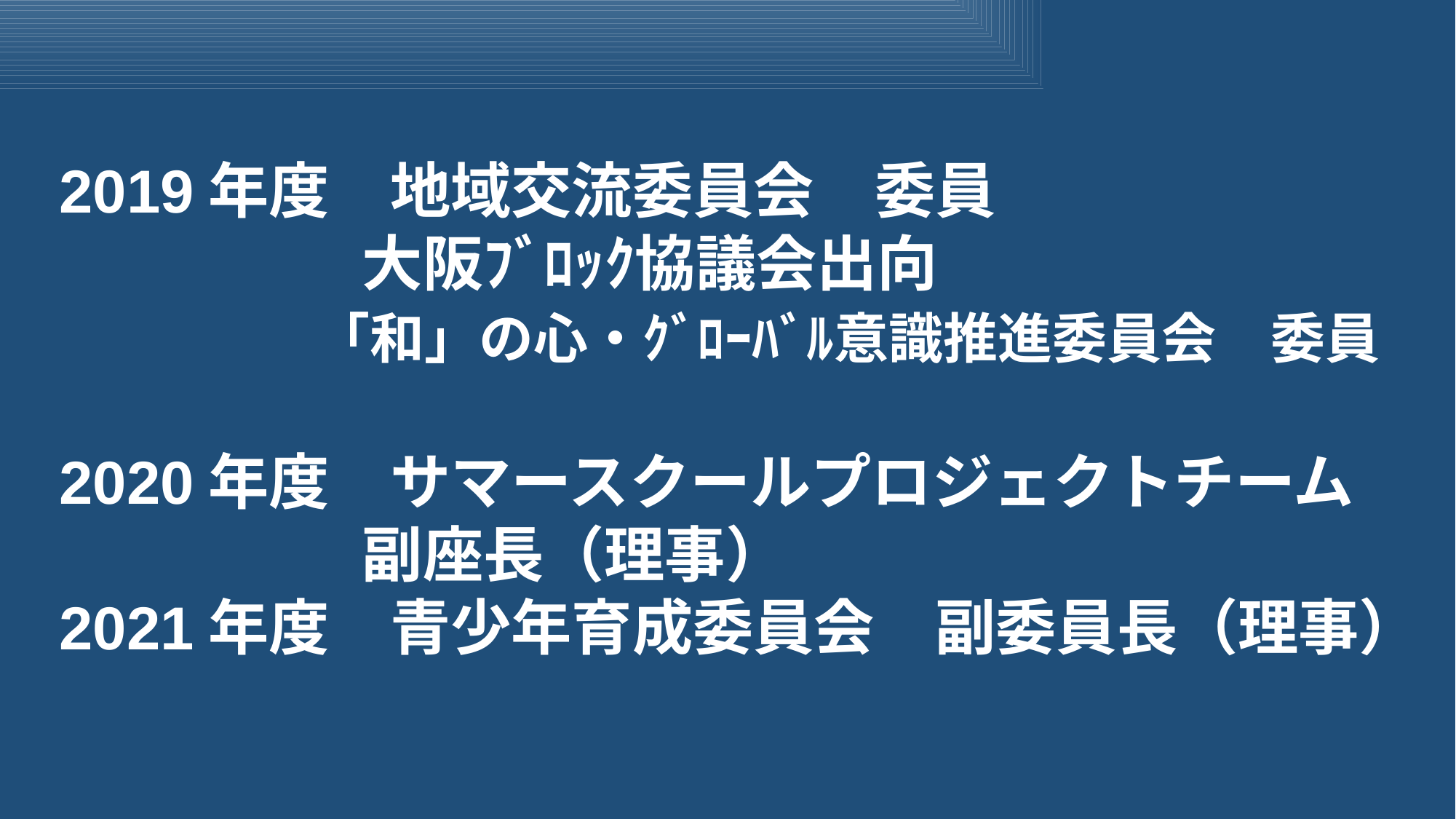

2019年度　地域交流委員会　委員
　　　　　大阪ﾌﾞﾛｯｸ協議会出向
　　　　 「和」の心・ｸﾞﾛｰﾊﾞﾙ意識推進委員会　委員

2020年度　サマースクールプロジェクトチーム
　　　　　副座長（理事）
2021年度　青少年育成委員会　副委員長（理事）